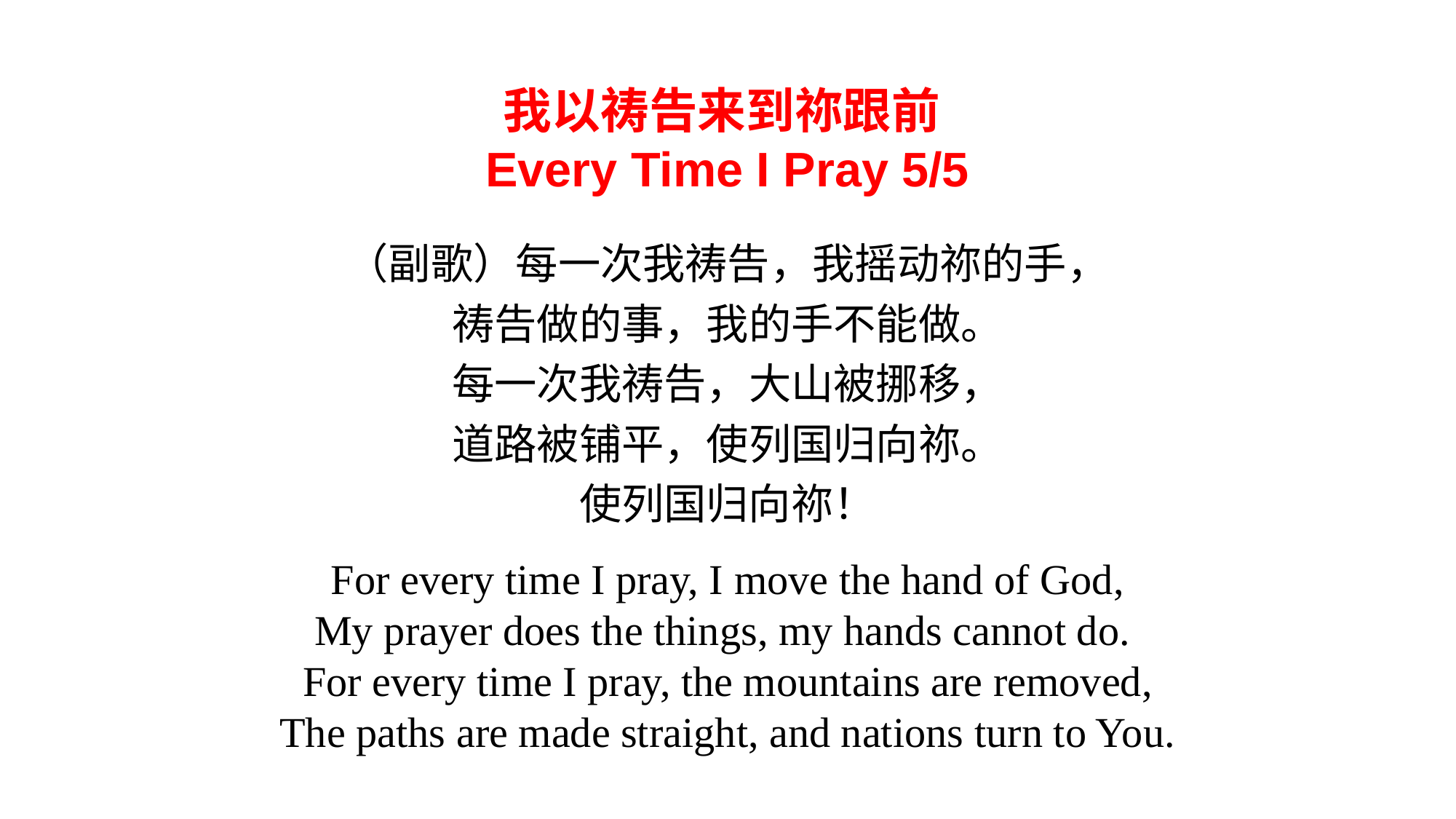

我以祷告来到祢跟前
Every Time I Pray 5/5
（副歌）每一次我祷告，我摇动祢的手，
祷告做的事，我的手不能做。
每一次我祷告，大山被挪移，
道路被铺平，使列国归向祢。
使列国归向祢！

For every time I pray, I move the hand of God,
My prayer does the things, my hands cannot do.
For every time I pray, the mountains are removed,
The paths are made straight, and nations turn to You.